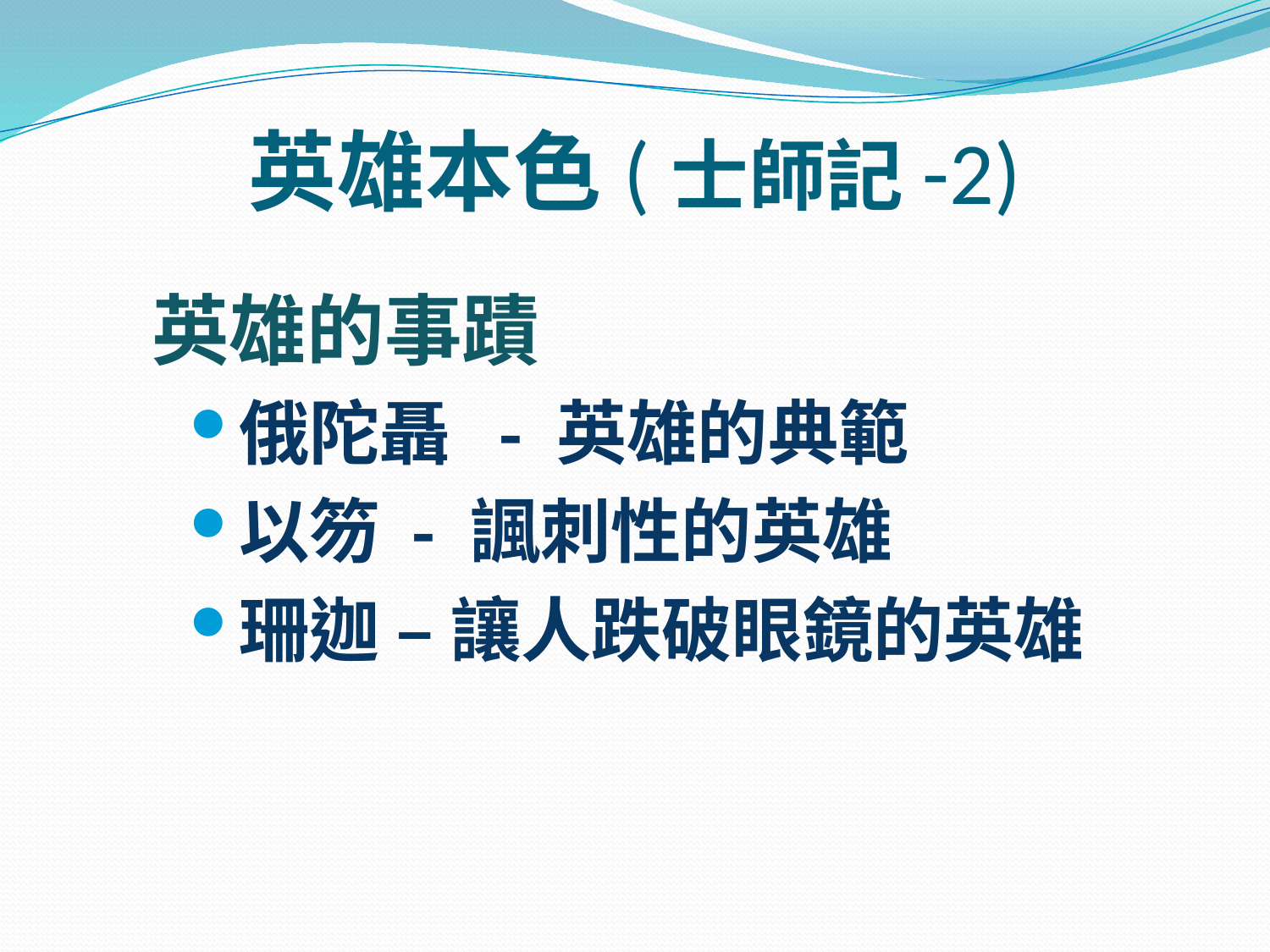

# 英雄本色(士師記-2)
英雄的事蹟
俄陀聶  - 英雄的典範
以笏 - 諷刺性的英雄
珊迦 – 讓人跌破眼鏡的英雄